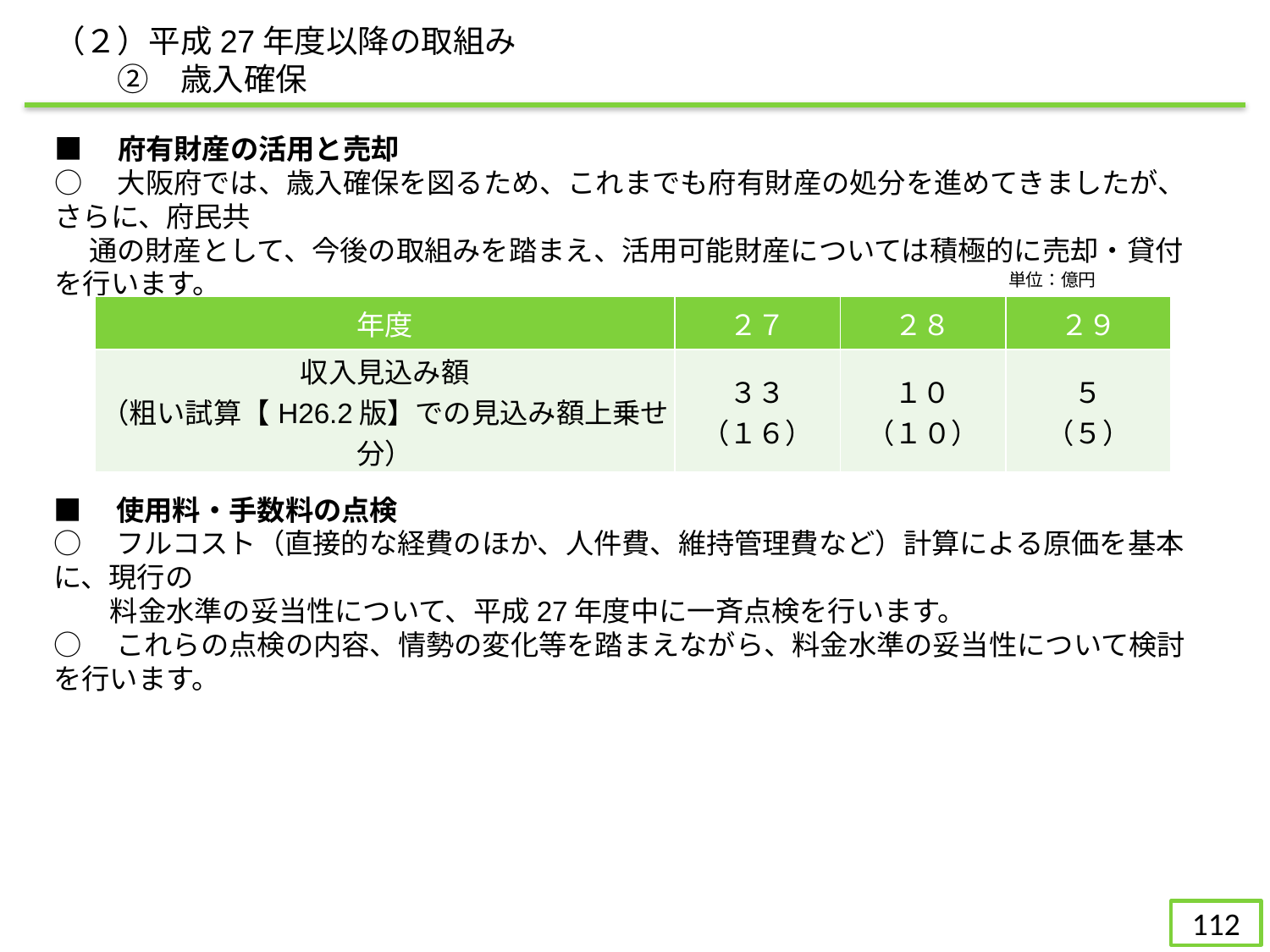

（２）平成27年度以降の取組み
　　②　歳入確保
■　府有財産の活用と売却
○　大阪府では、歳入確保を図るため、これまでも府有財産の処分を進めてきましたが、さらに、府民共
　 通の財産として、今後の取組みを踏まえ、活用可能財産については積極的に売却・貸付を行います。
単位：億円
| 年度 | ２７ | ２８ | ２９ |
| --- | --- | --- | --- |
| 収入見込み額 （粗い試算【H26.2版】での見込み額上乗せ分） | ３３ （１６） | １０ （１０） | ５ （５） |

■　使用料・手数料の点検
○　フルコスト（直接的な経費のほか、人件費、維持管理費など）計算による原価を基本に、現行の
　　料金水準の妥当性について、平成27年度中に一斉点検を行います。
○　これらの点検の内容、情勢の変化等を踏まえながら、料金水準の妥当性について検討を行います。

112